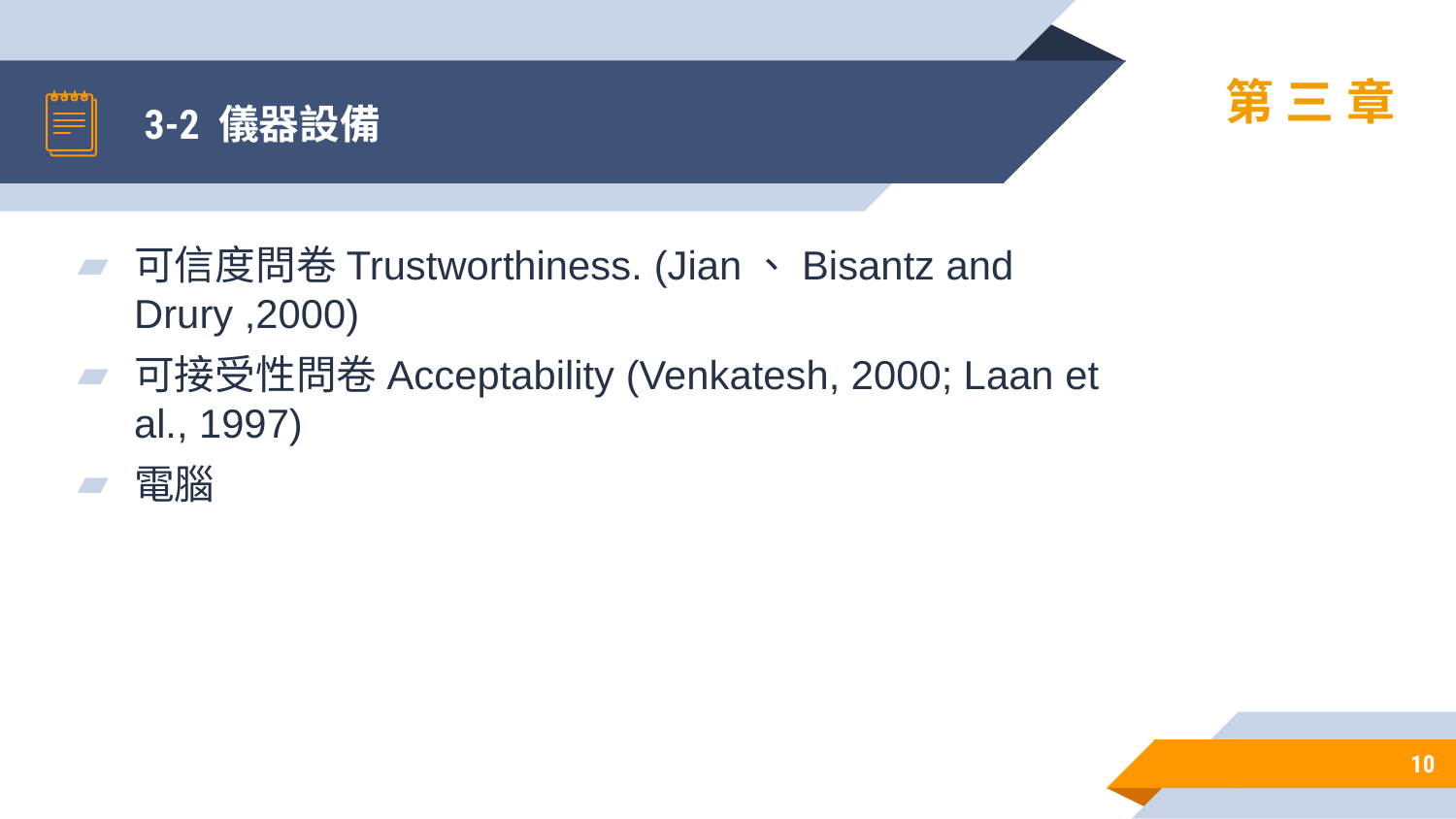

# 3-2 儀器設備
第三章

可信度問卷Trustworthiness. (Jian、Bisantz and Drury ,2000)
可接受性問卷Acceptability (Venkatesh, 2000; Laan et al., 1997)
電腦

10